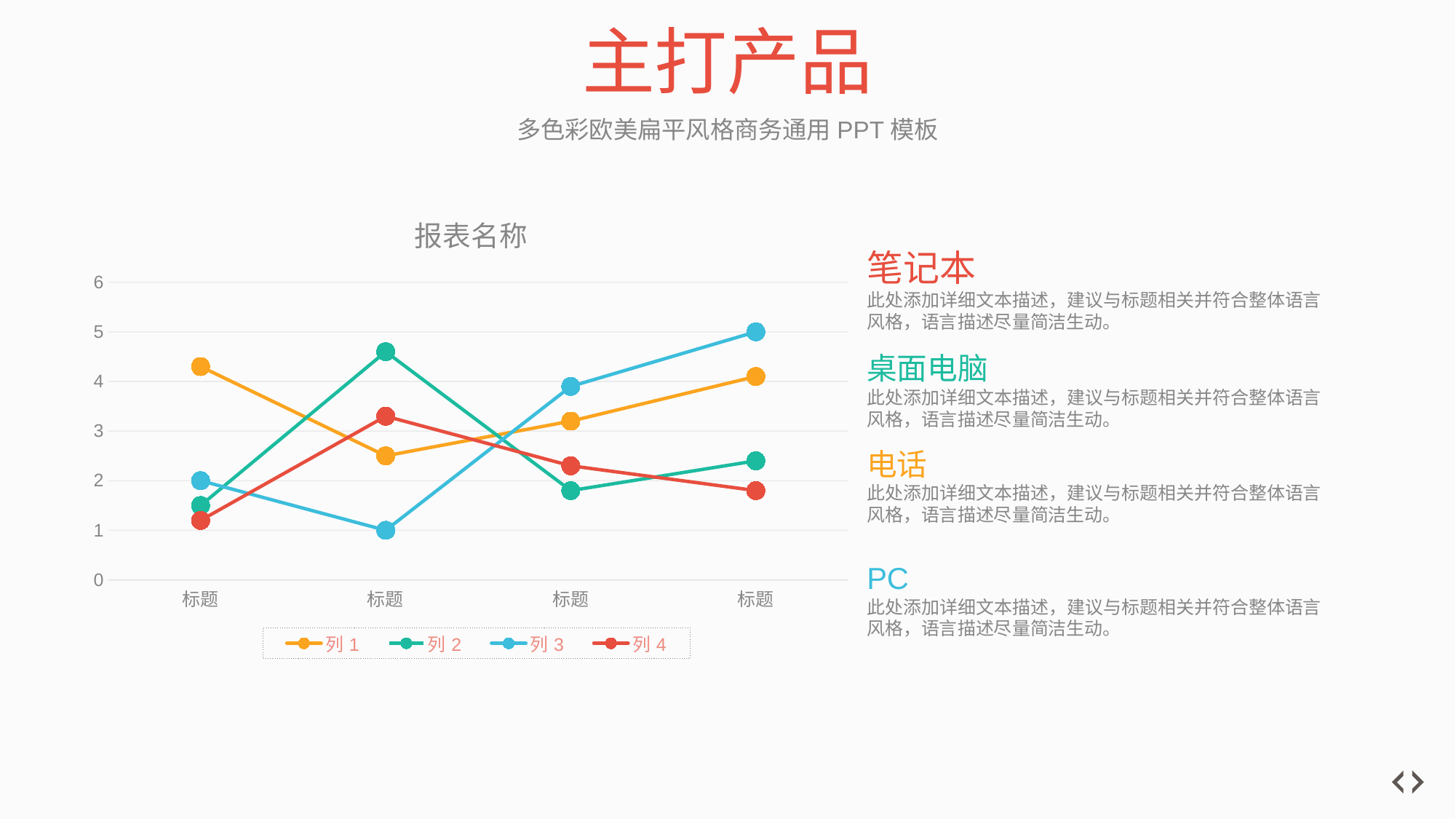

# 主打产品
多色彩欧美扁平风格商务通用PPT模板

### Chart: 报表名称

| Category | 列1 | 列2 | 列3 | 列4 |
|---|---|---|---|---|
| 标题 | 4.3 | 1.5 | 2.0 | 1.2 |
| 标题 | 2.5 | 4.6 | 1.0 | 3.3 |
| 标题 | 3.2 | 1.8 | 3.9 | 2.3 |
| 标题 | 4.1 | 2.4 | 5.0 | 1.8 |
笔记本
此处添加详细文本描述，建议与标题相关并符合整体语言风格，语言描述尽量简洁生动。
桌面电脑
此处添加详细文本描述，建议与标题相关并符合整体语言风格，语言描述尽量简洁生动。
电话
此处添加详细文本描述，建议与标题相关并符合整体语言风格，语言描述尽量简洁生动。
PC
此处添加详细文本描述，建议与标题相关并符合整体语言风格，语言描述尽量简洁生动。
21